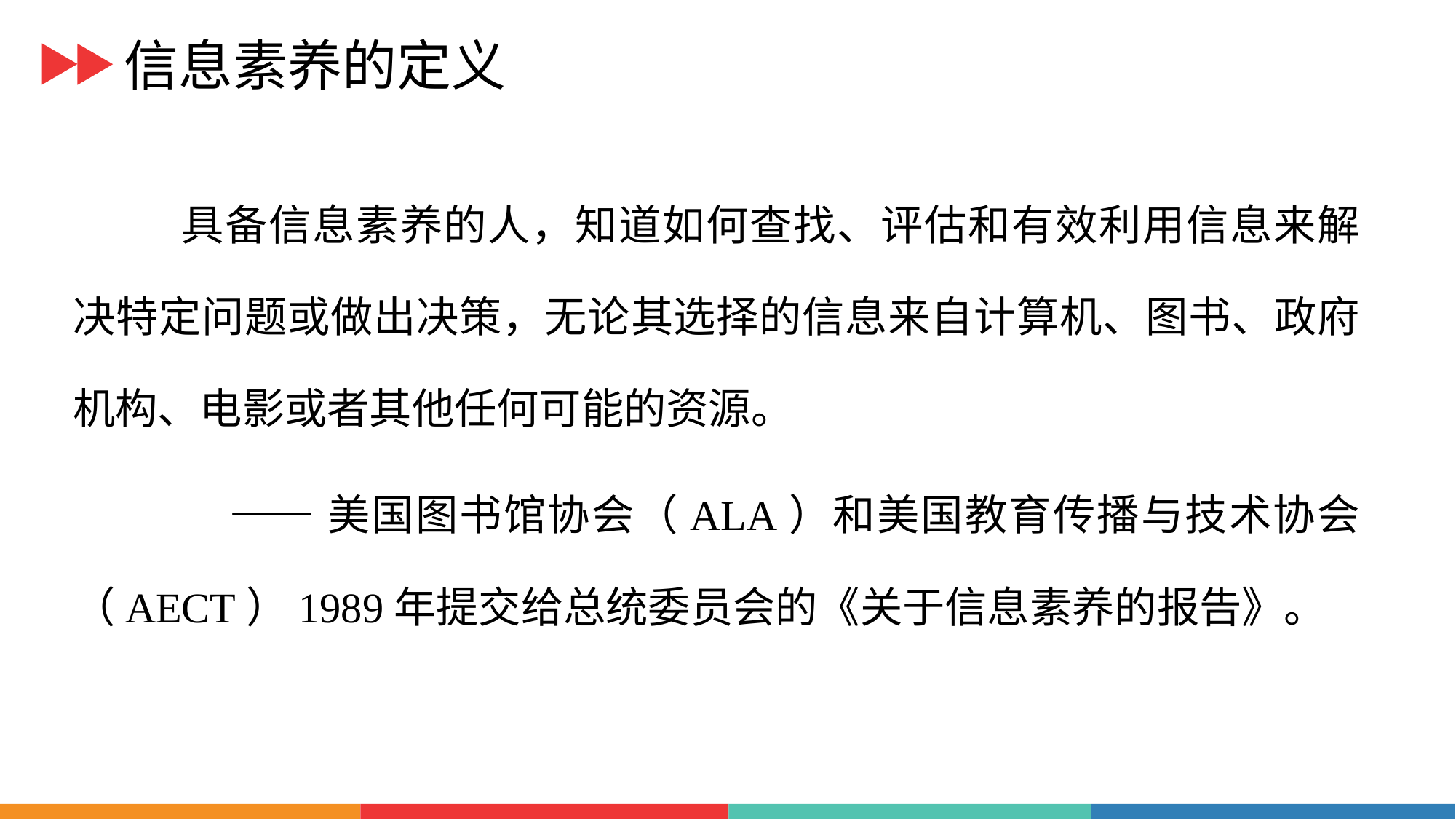

信息素养的定义

    具备信息素养的人，知道如何查找、评估和有效利用信息来解决特定问题或做出决策，无论其选择的信息来自计算机、图书、政府机构、电影或者其他任何可能的资源。
         ——美国图书馆协会（ALA）和美国教育传播与技术协会（AECT）1989年提交给总统委员会的《关于信息素养的报告》。

21